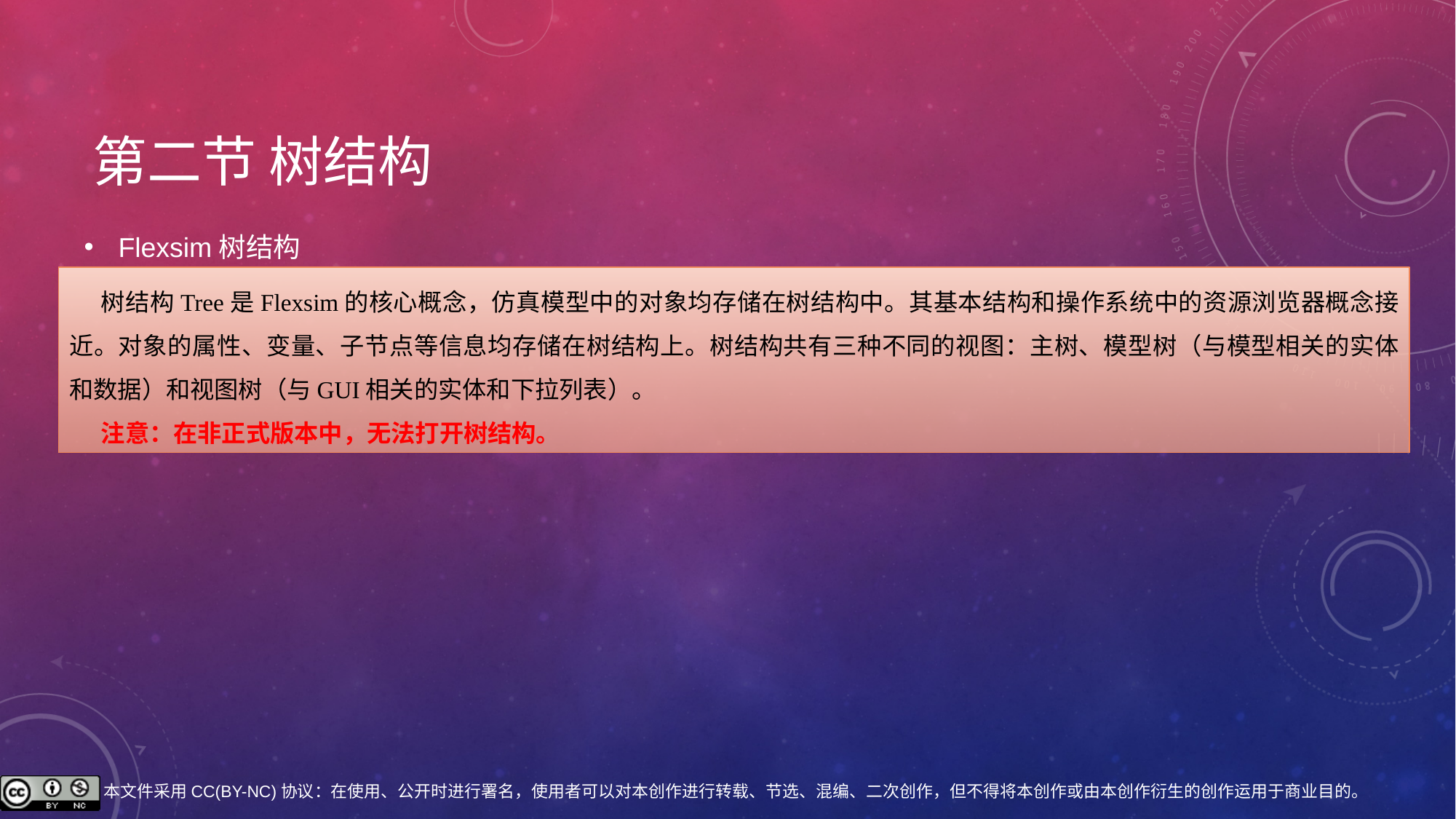

# 第二节 树结构
Flexsim树结构
树结构Tree是Flexsim的核心概念，仿真模型中的对象均存储在树结构中。其基本结构和操作系统中的资源浏览器概念接近。对象的属性、变量、子节点等信息均存储在树结构上。树结构共有三种不同的视图：主树、模型树（与模型相关的实体和数据）和视图树（与GUI相关的实体和下拉列表）。
注意：在非正式版本中，无法打开树结构。